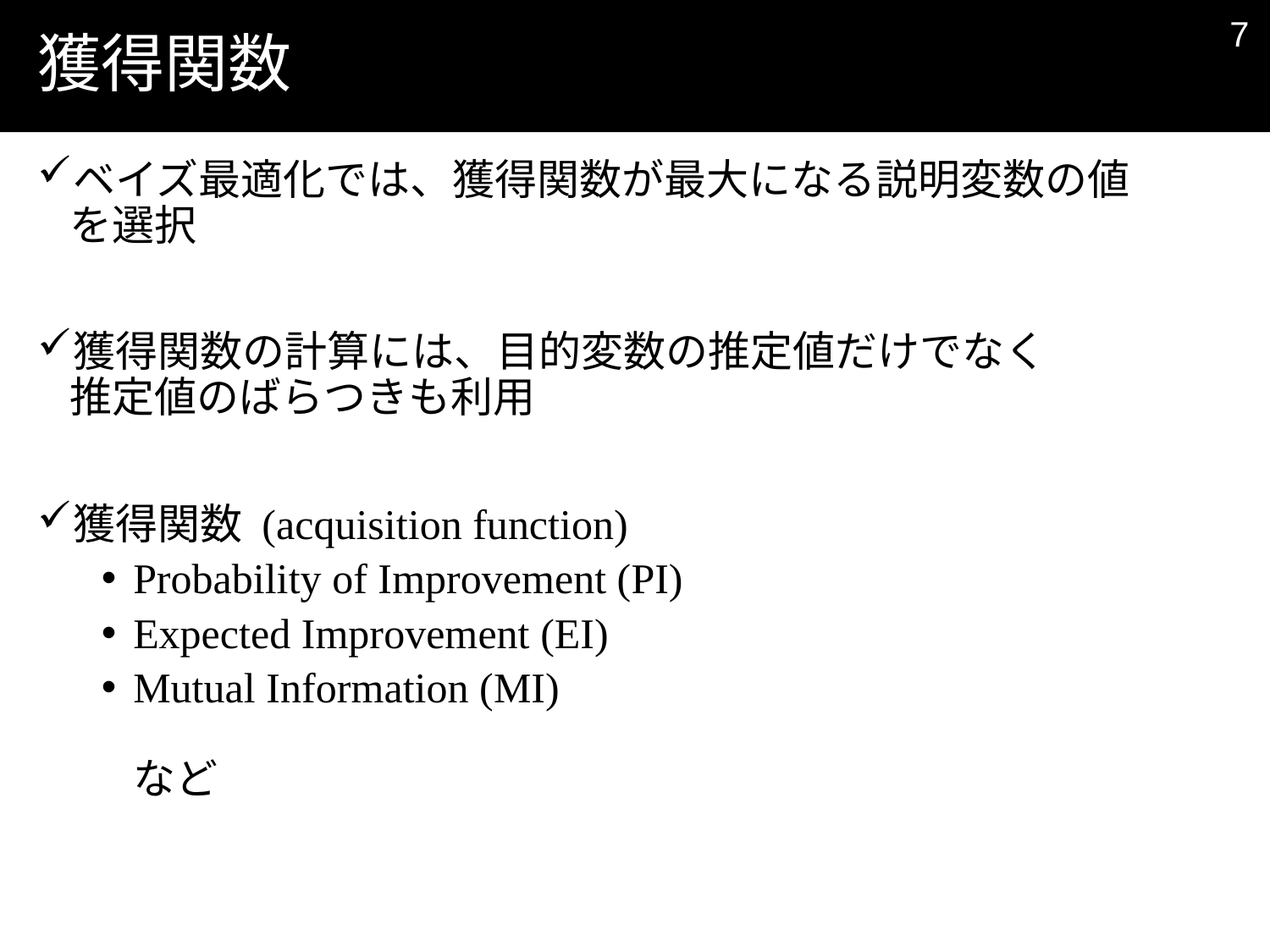

7
# 獲得関数
ベイズ最適化では、獲得関数が最大になる説明変数の値を選択

獲得関数の計算には、目的変数の推定値だけでなく
推定値のばらつきも利用

獲得関数 (acquisition function)
Probability of Improvement (PI)
Expected Improvement (EI)
Mutual Information (MI)
など